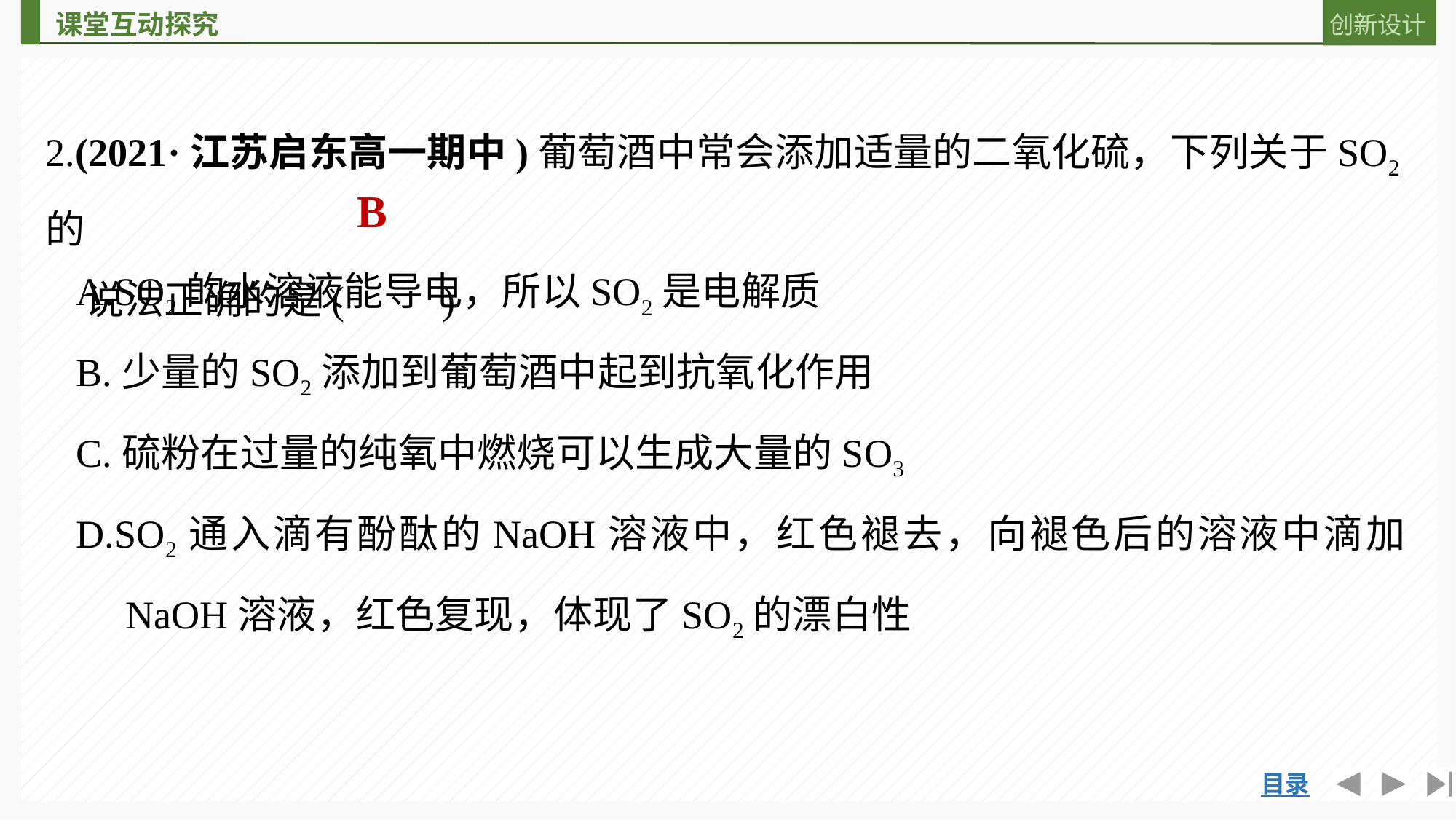

2.(2021·江苏启东高一期中)葡萄酒中常会添加适量的二氧化硫，下列关于SO2的
　说法正确的是(　　)
B
A.SO2的水溶液能导电，所以SO2是电解质
B.少量的SO2添加到葡萄酒中起到抗氧化作用
C.硫粉在过量的纯氧中燃烧可以生成大量的SO3
D.SO2通入滴有酚酞的NaOH溶液中，红色褪去，向褪色后的溶液中滴加
　NaOH溶液，红色复现，体现了SO2的漂白性